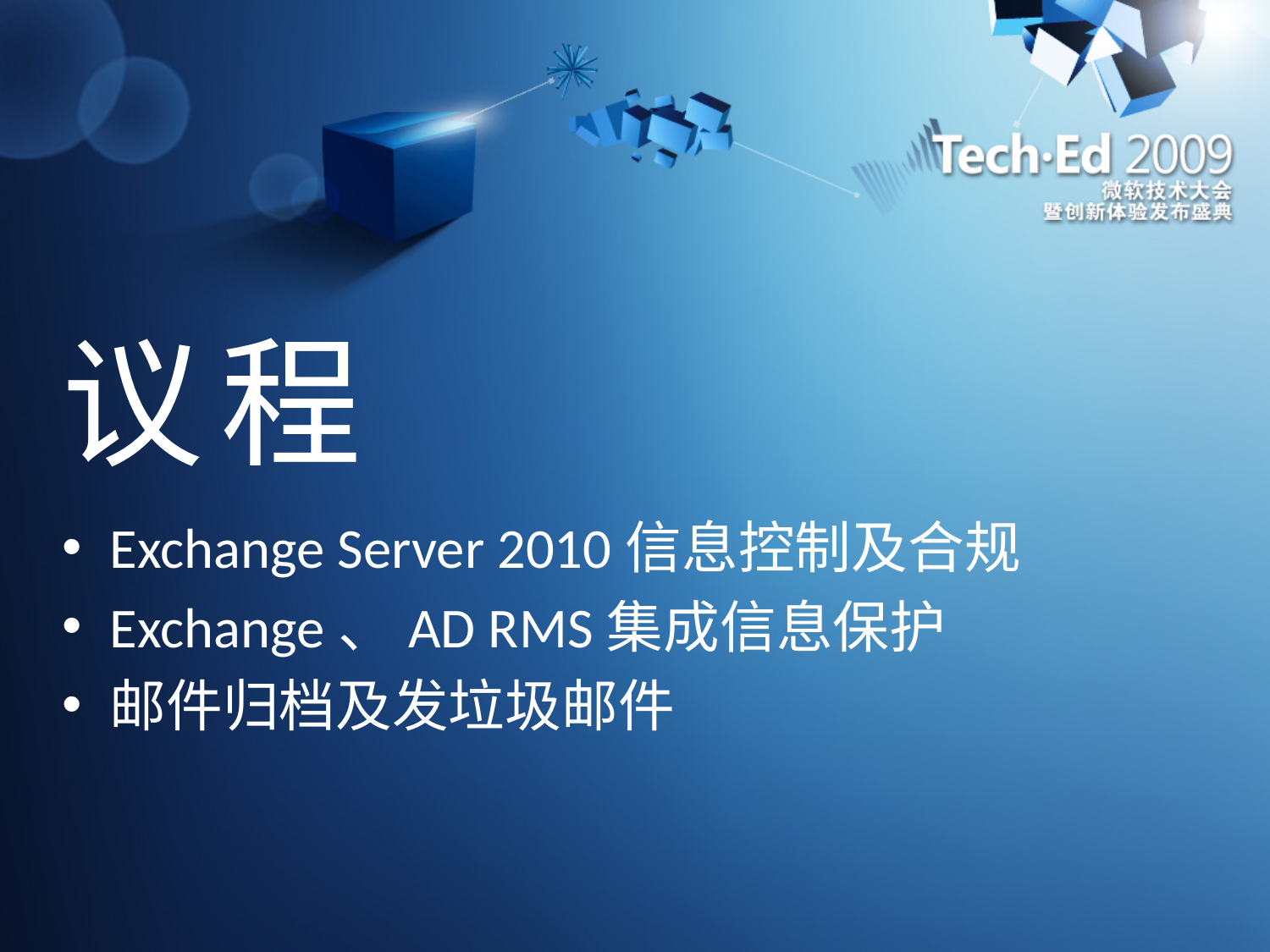

# 议程
Exchange Server 2010信息控制及合规
Exchange、AD RMS集成信息保护
邮件归档及发垃圾邮件